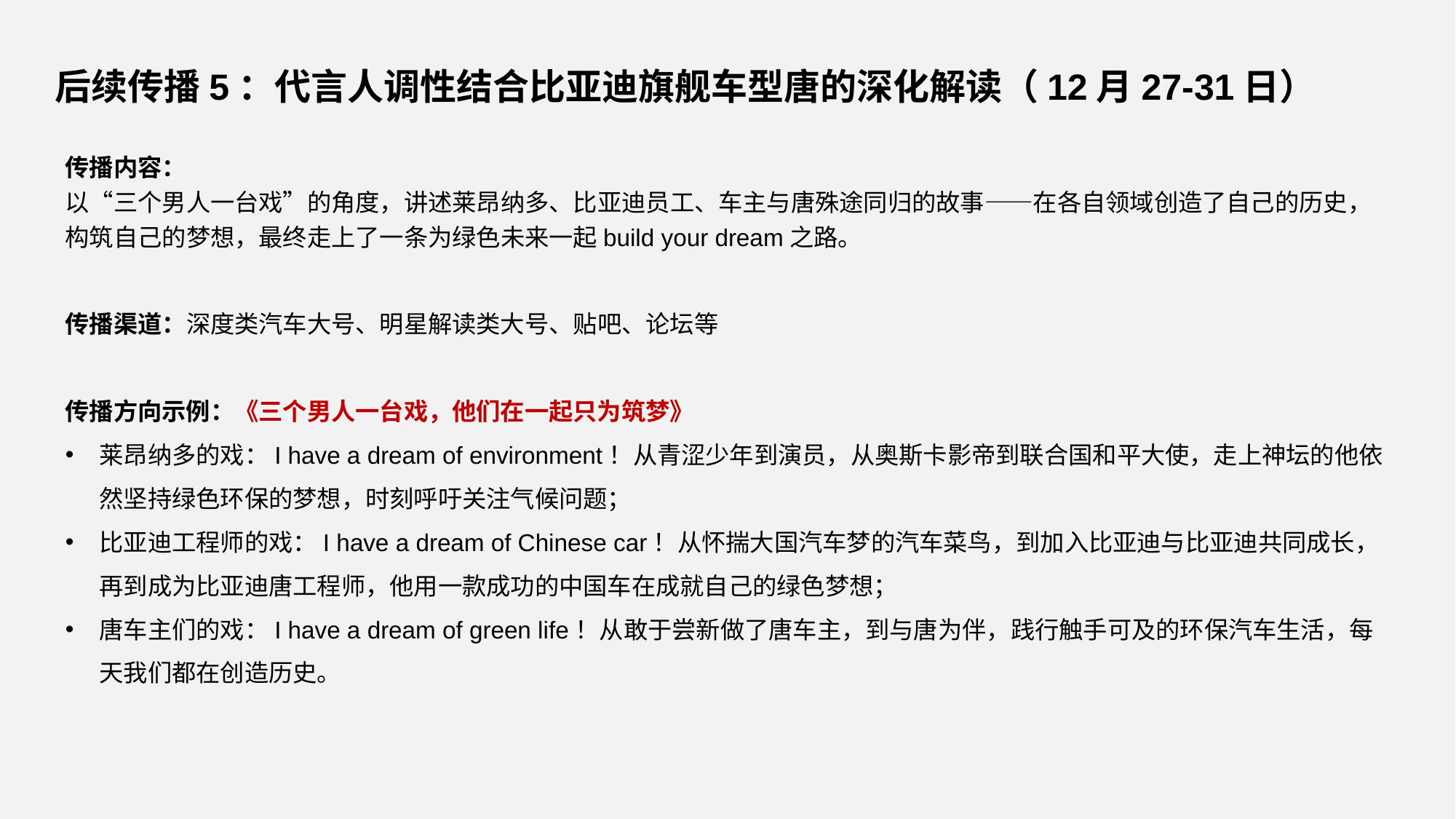

后续传播5：代言人调性结合比亚迪旗舰车型唐的深化解读（12月27-31日）
传播内容：
以“三个男人一台戏”的角度，讲述莱昂纳多、比亚迪员工、车主与唐殊途同归的故事——在各自领域创造了自己的历史，构筑自己的梦想，最终走上了一条为绿色未来一起build your dream之路。

传播渠道：深度类汽车大号、明星解读类大号、贴吧、论坛等

传播方向示例：《三个男人一台戏，他们在一起只为筑梦》
莱昂纳多的戏：I have a dream of environment！从青涩少年到演员，从奥斯卡影帝到联合国和平大使，走上神坛的他依然坚持绿色环保的梦想，时刻呼吁关注气候问题；
比亚迪工程师的戏：I have a dream of Chinese car！从怀揣大国汽车梦的汽车菜鸟，到加入比亚迪与比亚迪共同成长，再到成为比亚迪唐工程师，他用一款成功的中国车在成就自己的绿色梦想；
唐车主们的戏：I have a dream of green life！从敢于尝新做了唐车主，到与唐为伴，践行触手可及的环保汽车生活，每天我们都在创造历史。